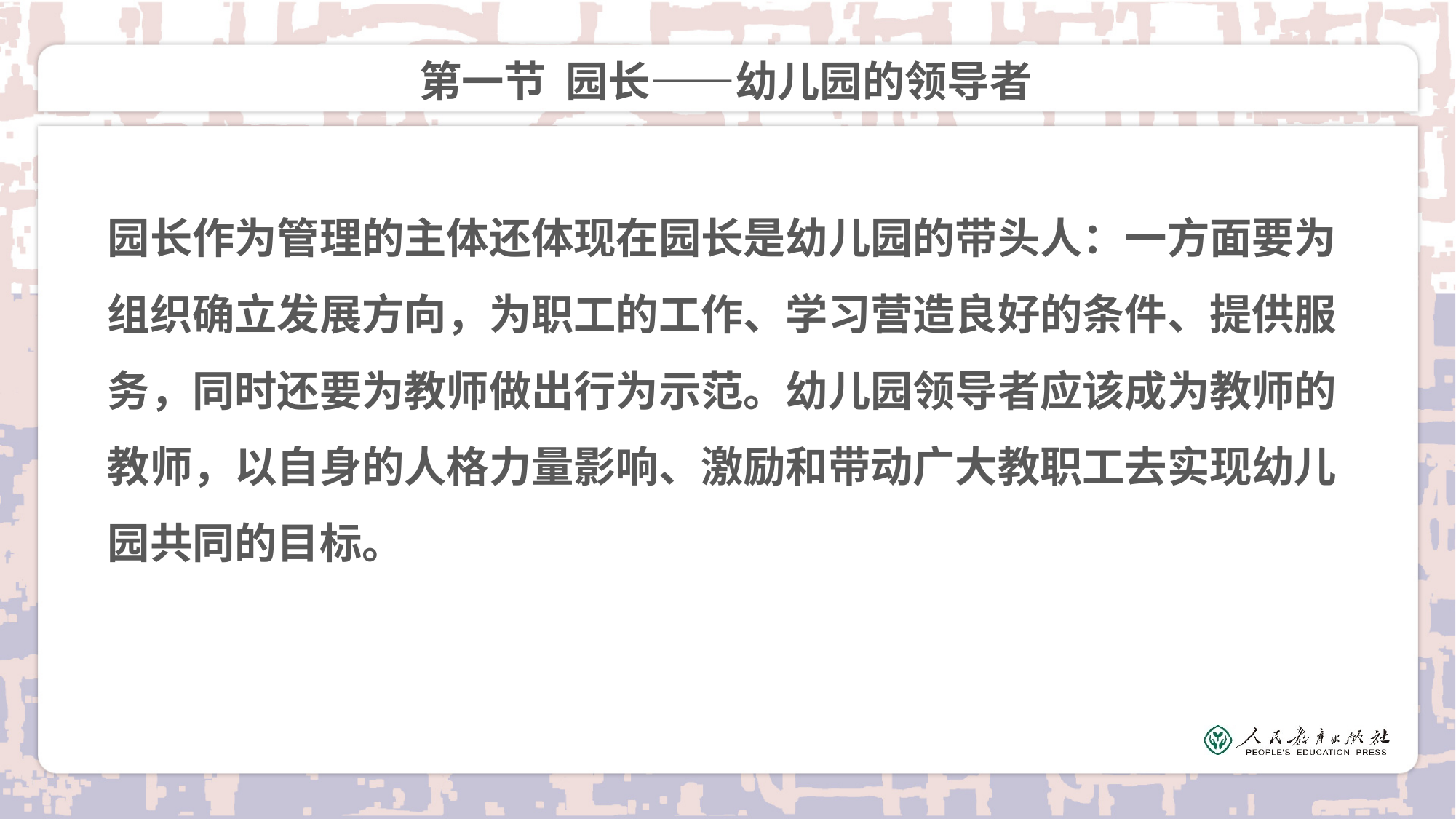

# 第一节  园长——幼儿园的领导者
园长作为管理的主体还体现在园长是幼儿园的带头人：一方面要为组织确立发展方向，为职工的工作、学习营造良好的条件、提供服务，同时还要为教师做出行为示范。幼儿园领导者应该成为教师的教师，以自身的人格力量影响、激励和带动广大教职工去实现幼儿园共同的目标。